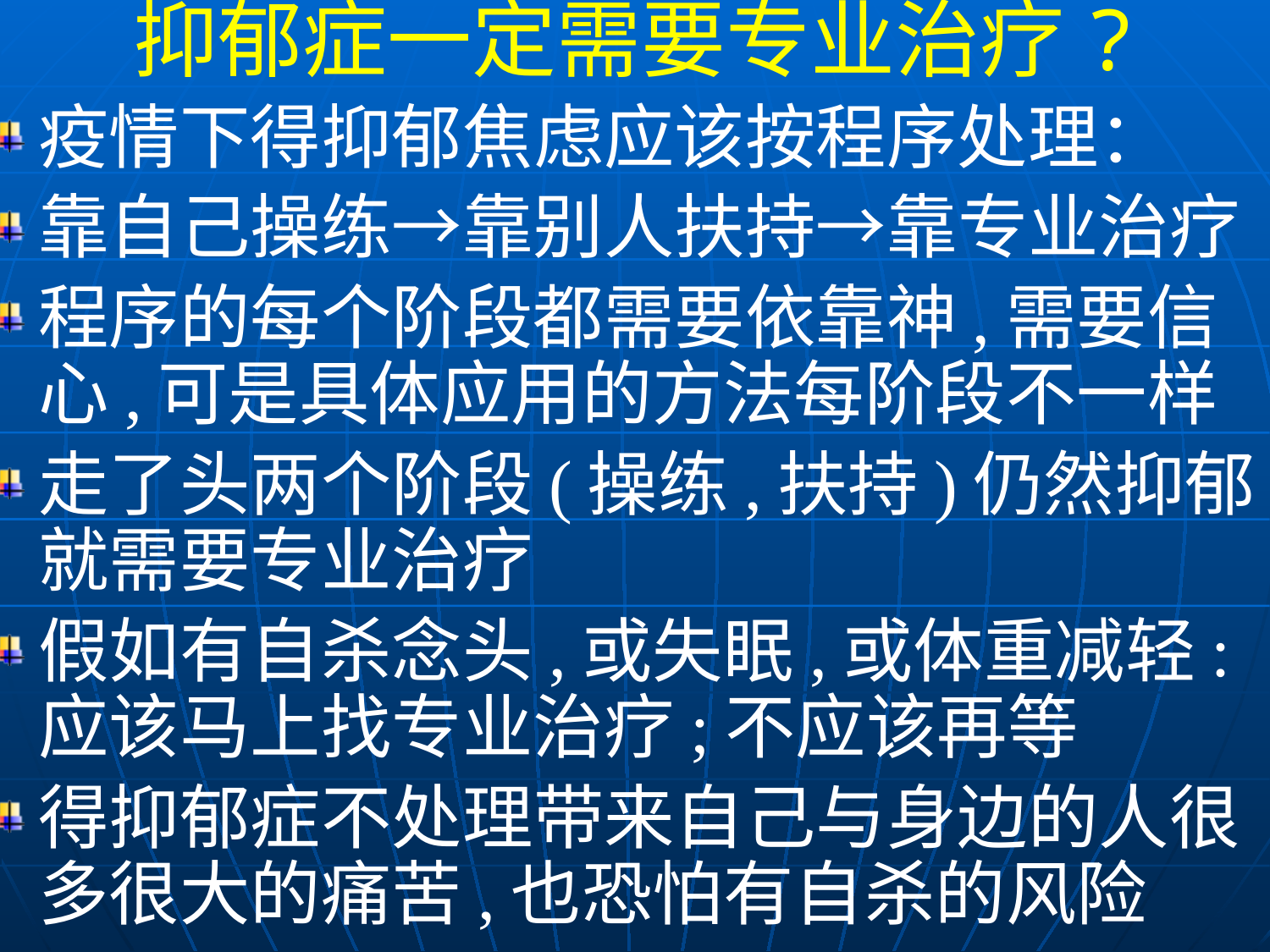

抑郁症一定需要专业治疗?
疫情下得抑郁焦虑应该按程序处理：
靠自己操练→靠别人扶持→靠专业治疗
程序的每个阶段都需要依靠神,需要信心,可是具体应用的方法每阶段不一样
走了头两个阶段(操练,扶持)仍然抑郁,就需要专业治疗
假如有自杀念头,或失眠,或体重减轻:应该马上找专业治疗;不应该再等
得抑郁症不处理带来自己与身边的人很多很大的痛苦,也恐怕有自杀的风险